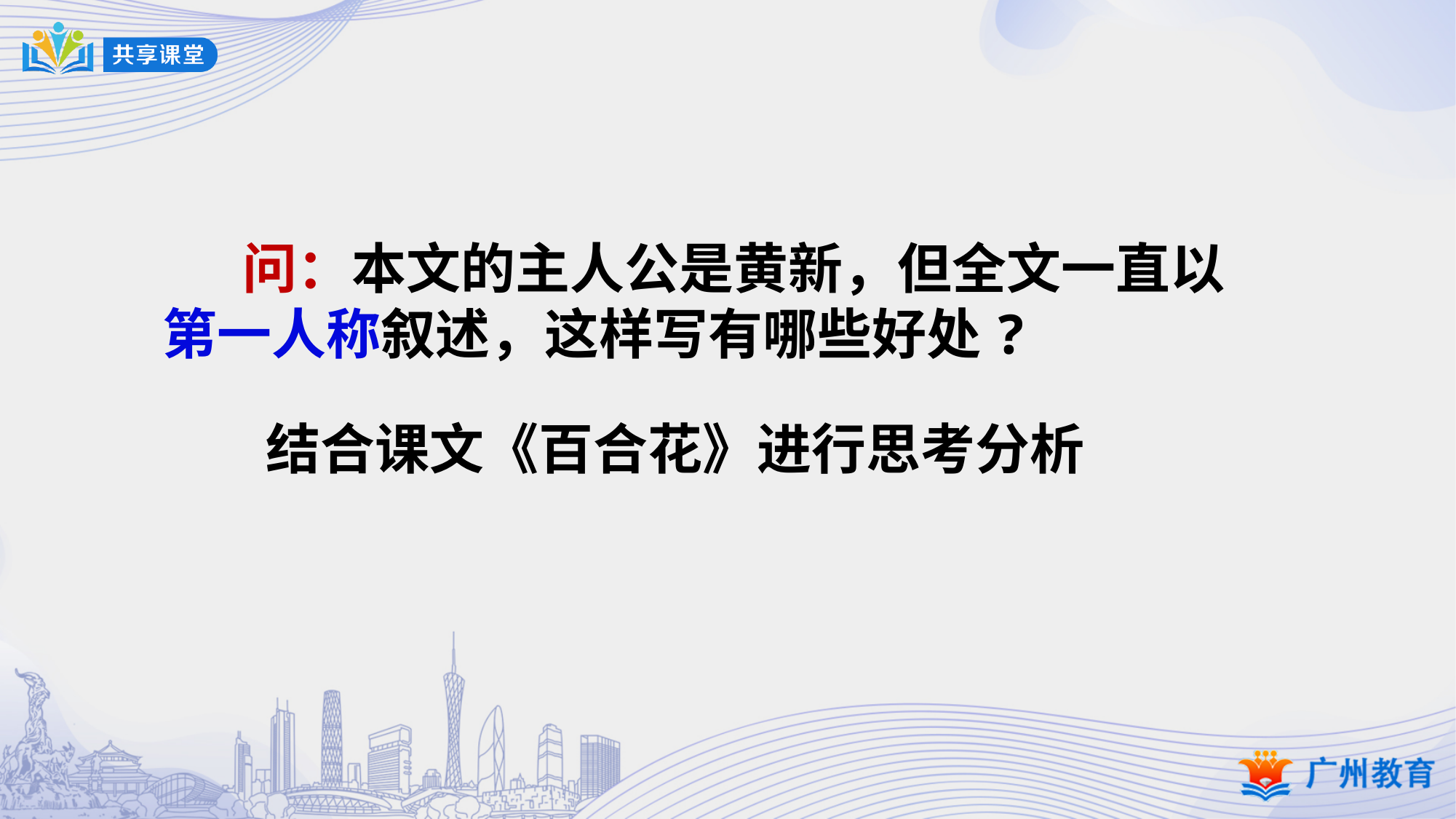

问：本文的主人公是黄新，但全文一直以第一人称叙述，这样写有哪些好处?
结合课文《百合花》进行思考分析